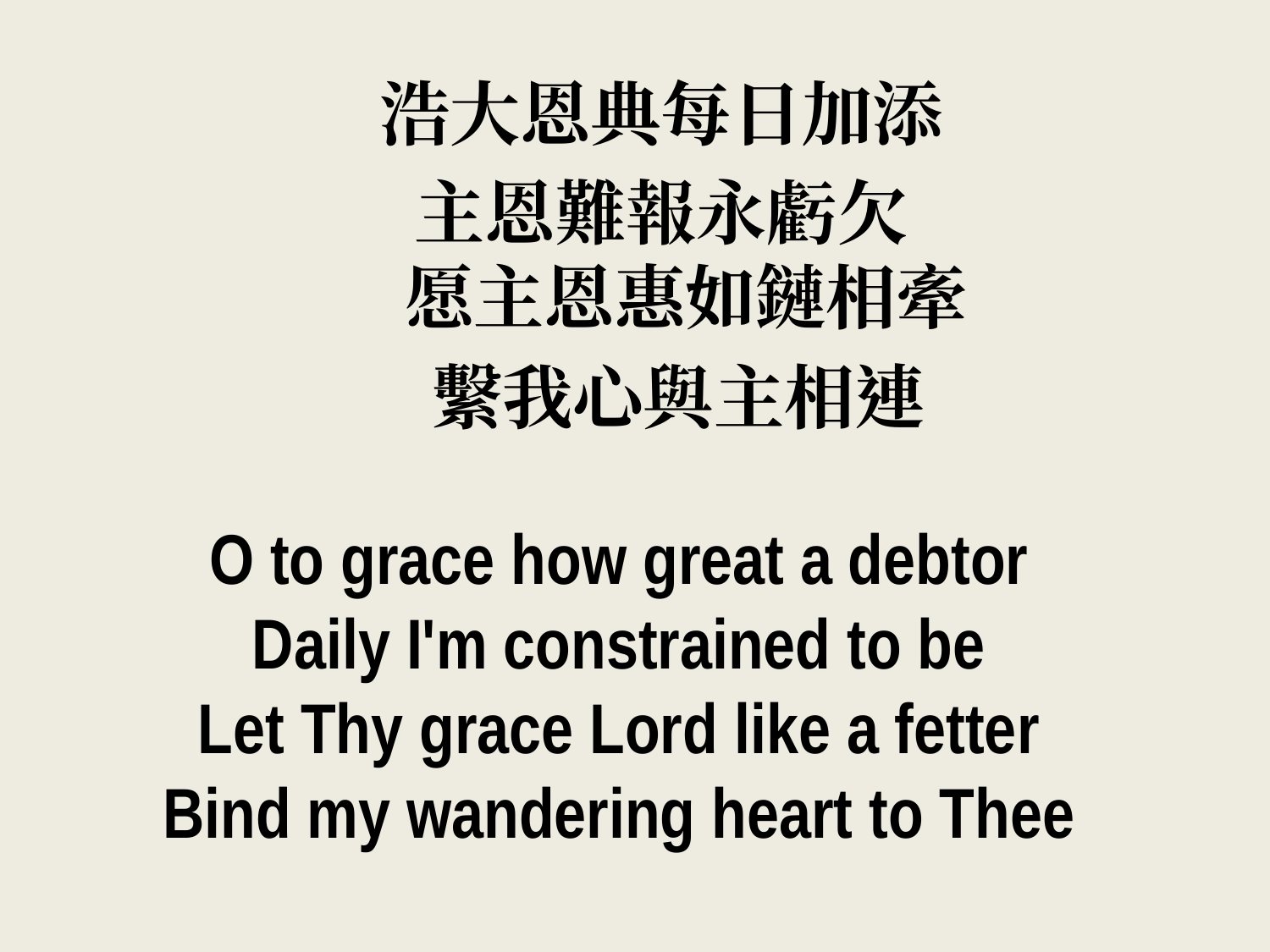

浩大恩典每日加添
主恩難報永虧欠
愿主恩惠如鏈相牽
 繫我心與主相連
O to grace how great a debtor
Daily I'm constrained to be
Let Thy grace Lord like a fetter
Bind my wandering heart to Thee